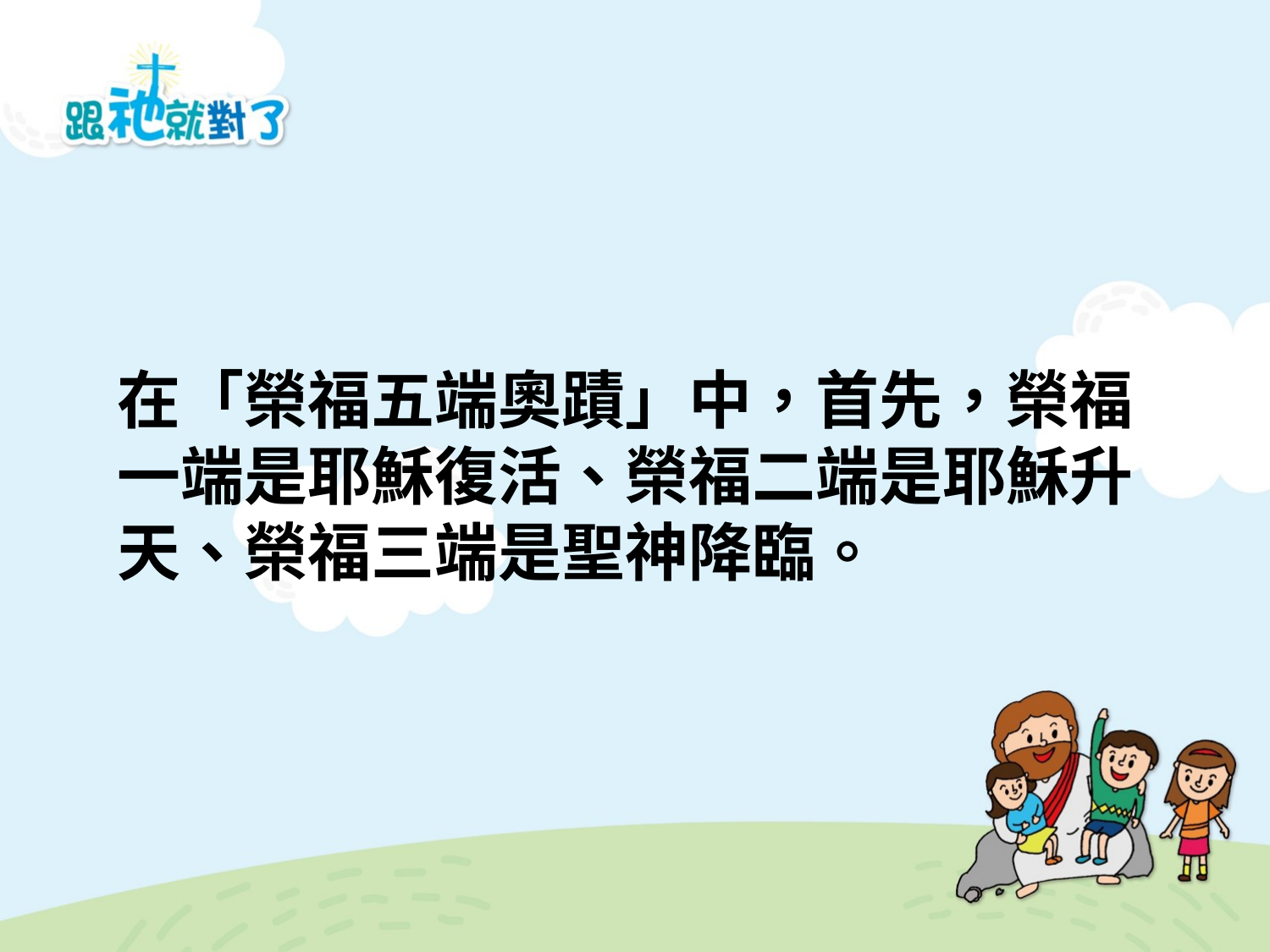

在「榮福五端奧蹟」中，首先，榮福一端是耶穌復活、榮福二端是耶穌升天、榮福三端是聖神降臨。